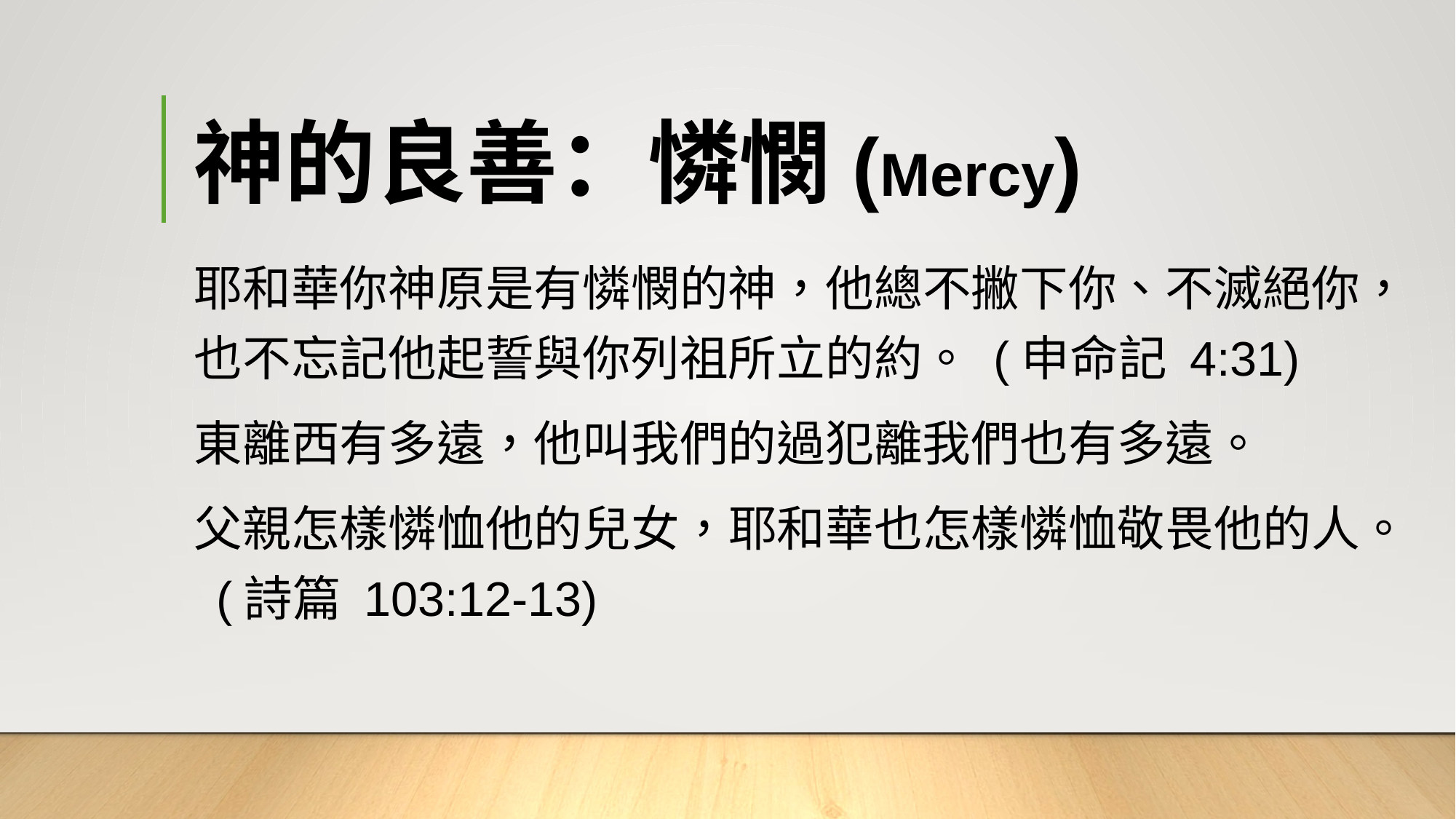

# 神的良善：憐憫(Mercy)
耶和華你神原是有憐憫的神，他總不撇下你、不滅絕你，也不忘記他起誓與你列祖所立的約。 (申命記 4:31)
東離西有多遠，他叫我們的過犯離我們也有多遠。
父親怎樣憐恤他的兒女，耶和華也怎樣憐恤敬畏他的人。 (詩篇 103:12-13)